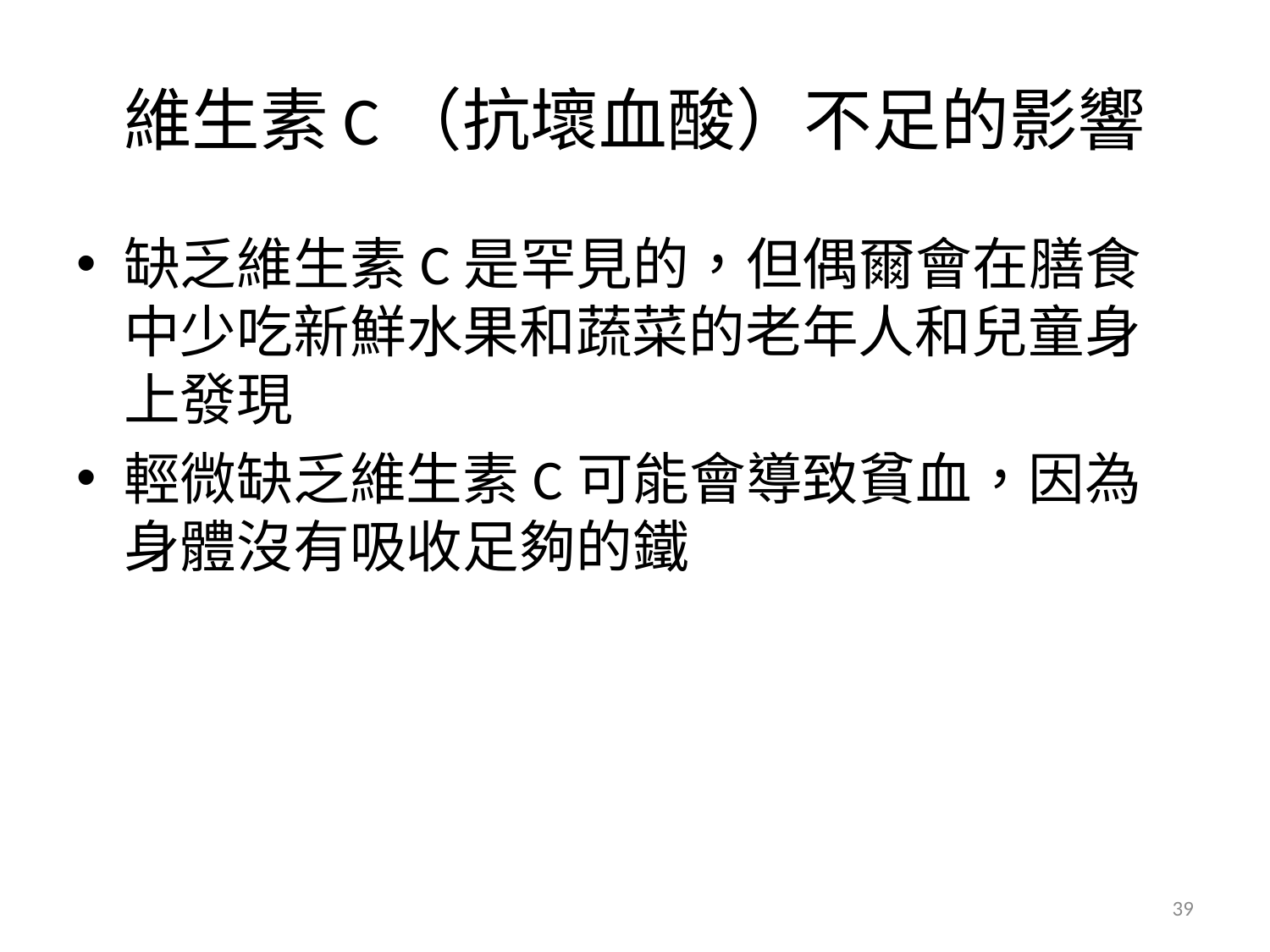

# 維生素C（抗壞血酸）不足的影響
缺乏維生素C是罕見的，但偶爾會在膳食中少吃新鮮水果和蔬菜的老年人和兒童身上發現
輕微缺乏維生素C可能會導致貧血，因為身體沒有吸收足夠的鐵
39